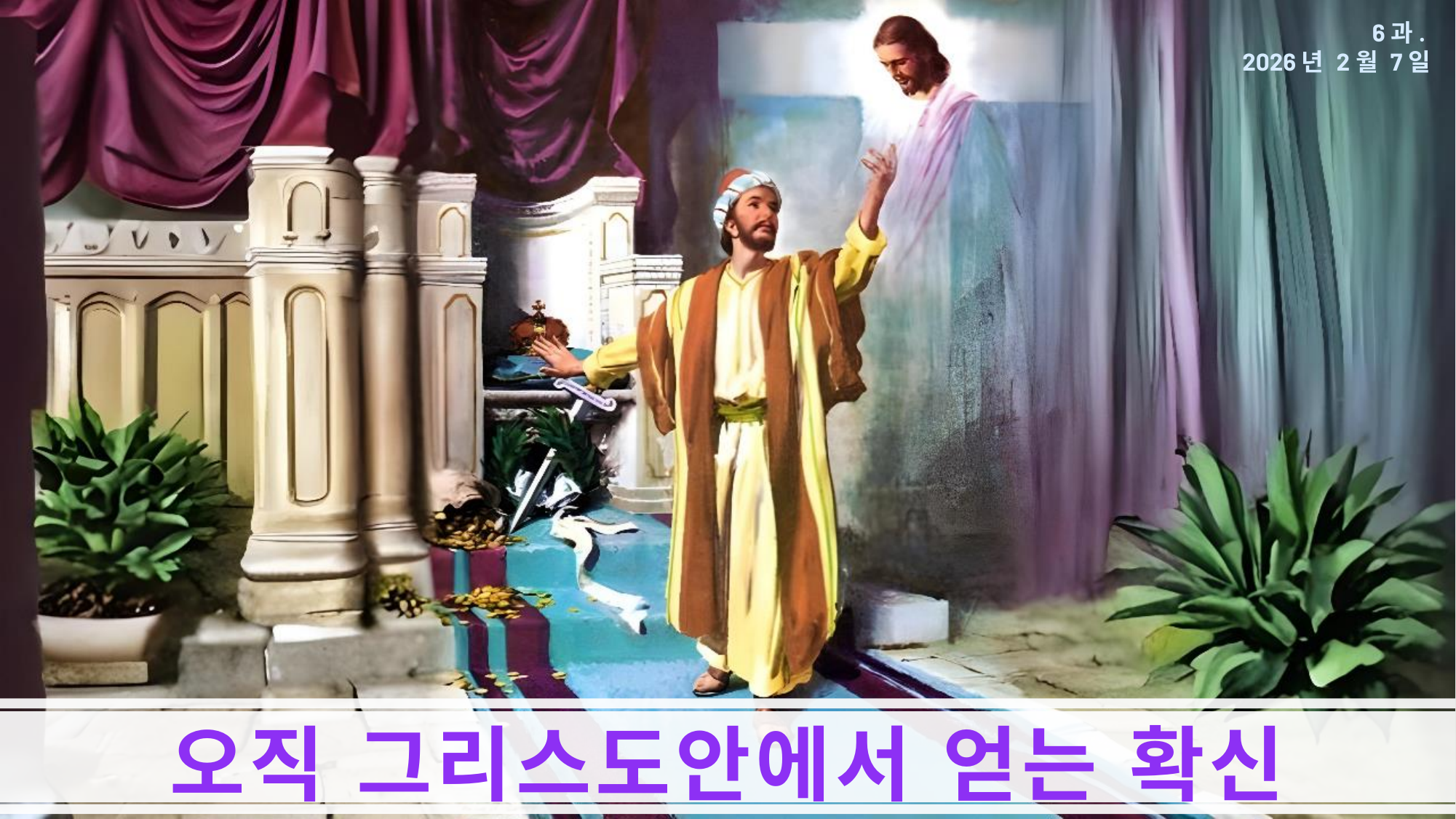

6과.
2026년 2월 7일
오직 그리스도안에서 얻는 확신